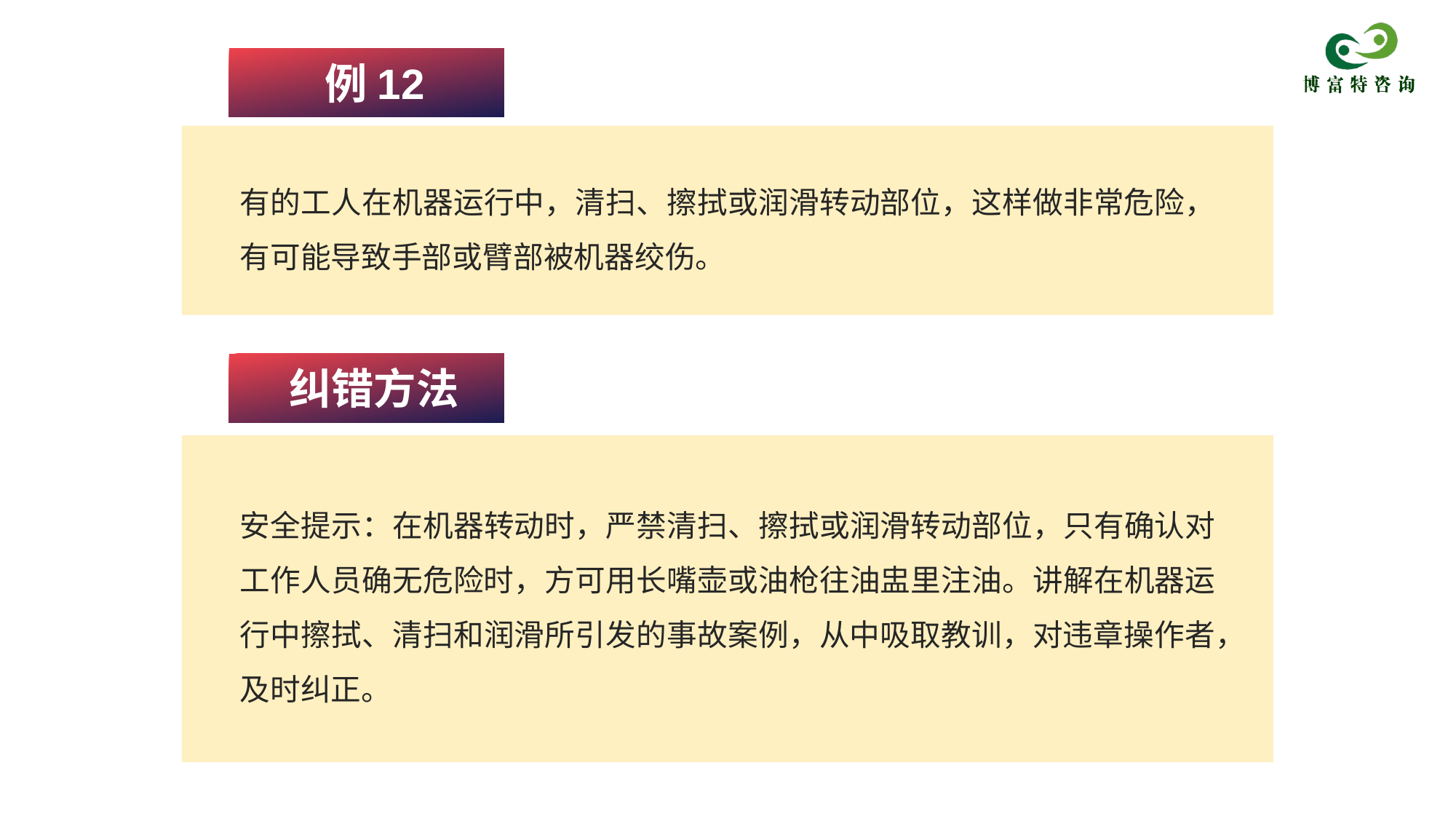

例12

有的工人在机器运行中，清扫、擦拭或润滑转动部位，这样做非常危险，有可能导致手部或臂部被机器绞伤。

纠错方法

安全提示：在机器转动时，严禁清扫、擦拭或润滑转动部位，只有确认对工作人员确无危险时，方可用长嘴壶或油枪往油盅里注油。讲解在机器运行中擦拭、清扫和润滑所引发的事故案例，从中吸取教训，对违章操作者，及时纠正。